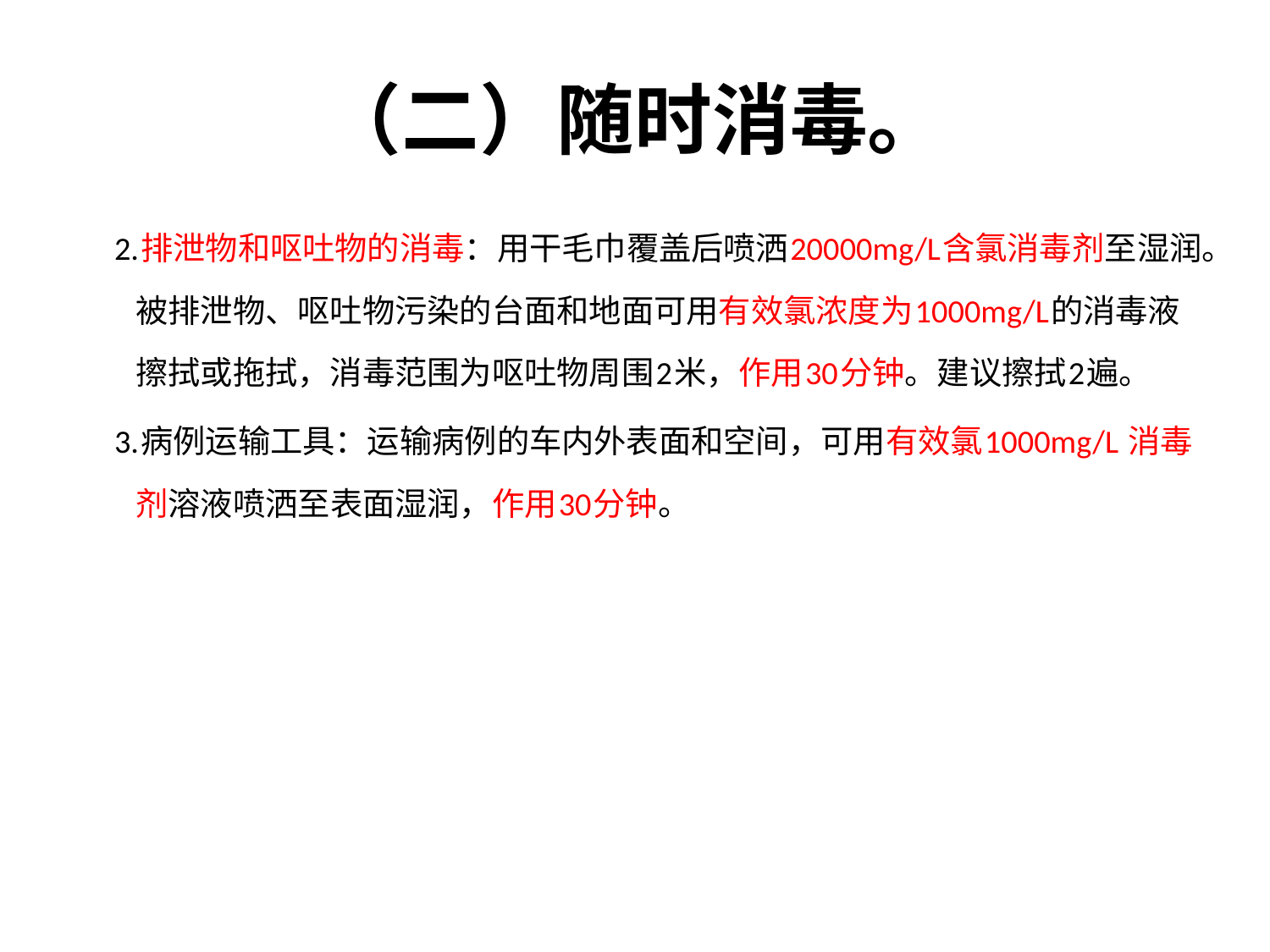

# （二）随时消毒。
   2.排泄物和呕吐物的消毒：用干毛巾覆盖后喷洒20000mg/L含氯消毒剂至湿润。被排泄物、呕吐物污染的台面和地面可用有效氯浓度为1000mg/L的消毒液擦拭或拖拭，消毒范围为呕吐物周围2米，作用30分钟。建议擦拭2遍。
   3.病例运输工具：运输病例的车内外表面和空间，可用有效氯1000mg/L 消毒剂溶液喷洒至表面湿润，作用30分钟。